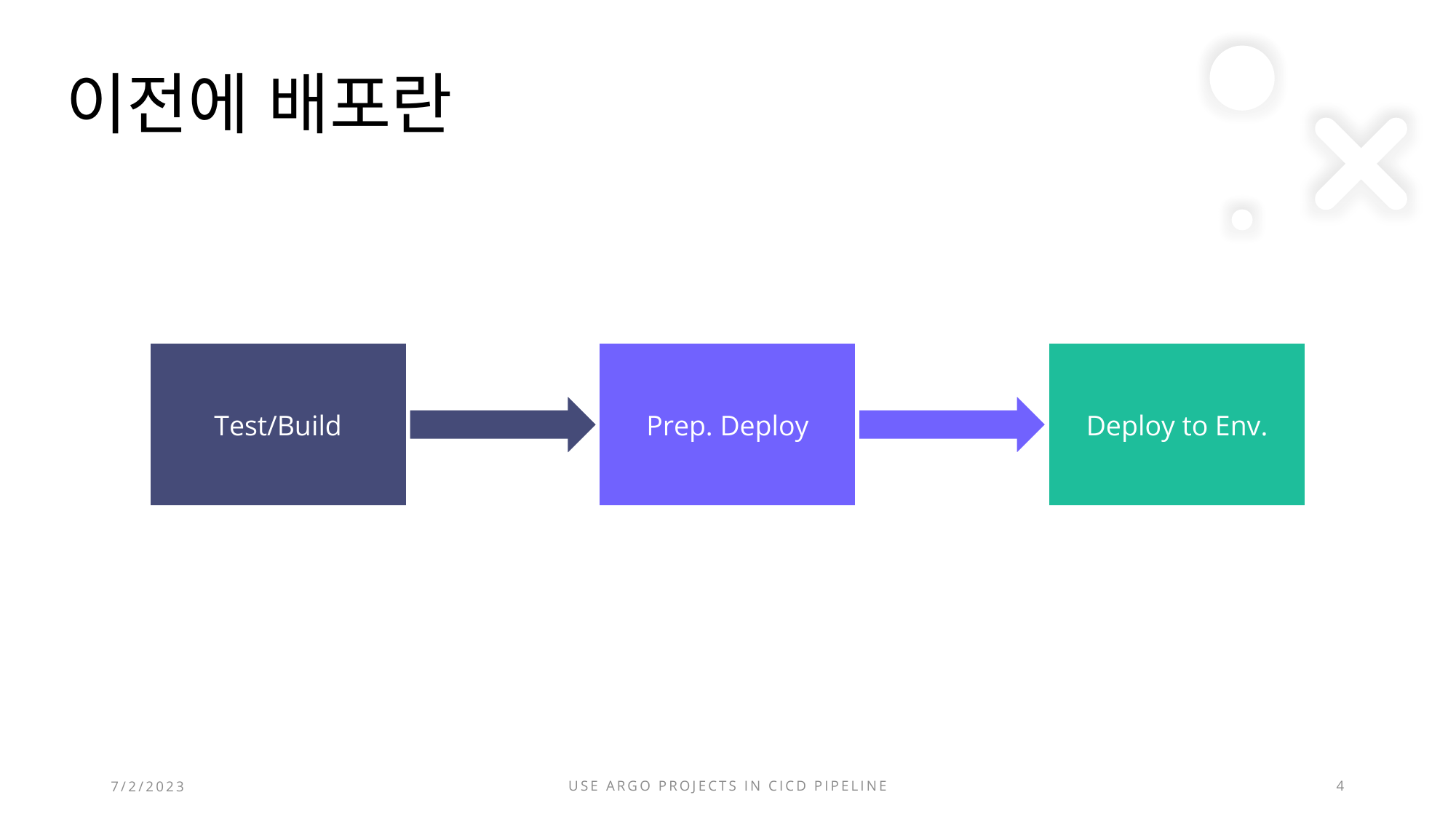

# 이전에 배포란

Test/Build
Prep. Deploy
Deploy to Env.

7/2/2023
Use argo projects in cicd pipeline
4